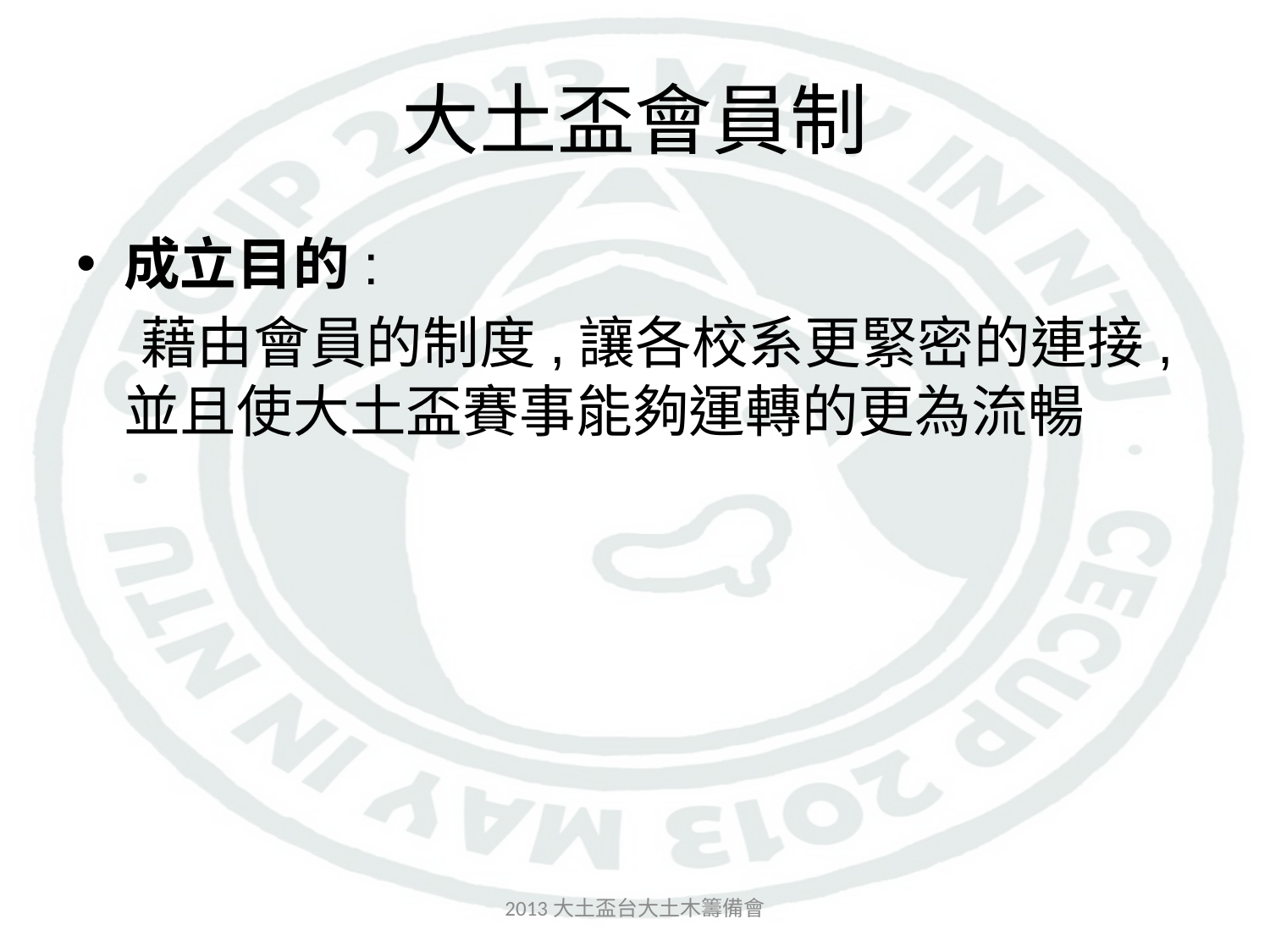

# 大土盃會員制
成立目的:
    藉由會員的制度,讓各校系更緊密的連接,並且使大土盃賽事能夠運轉的更為流暢
2013大土盃台大土木籌備會